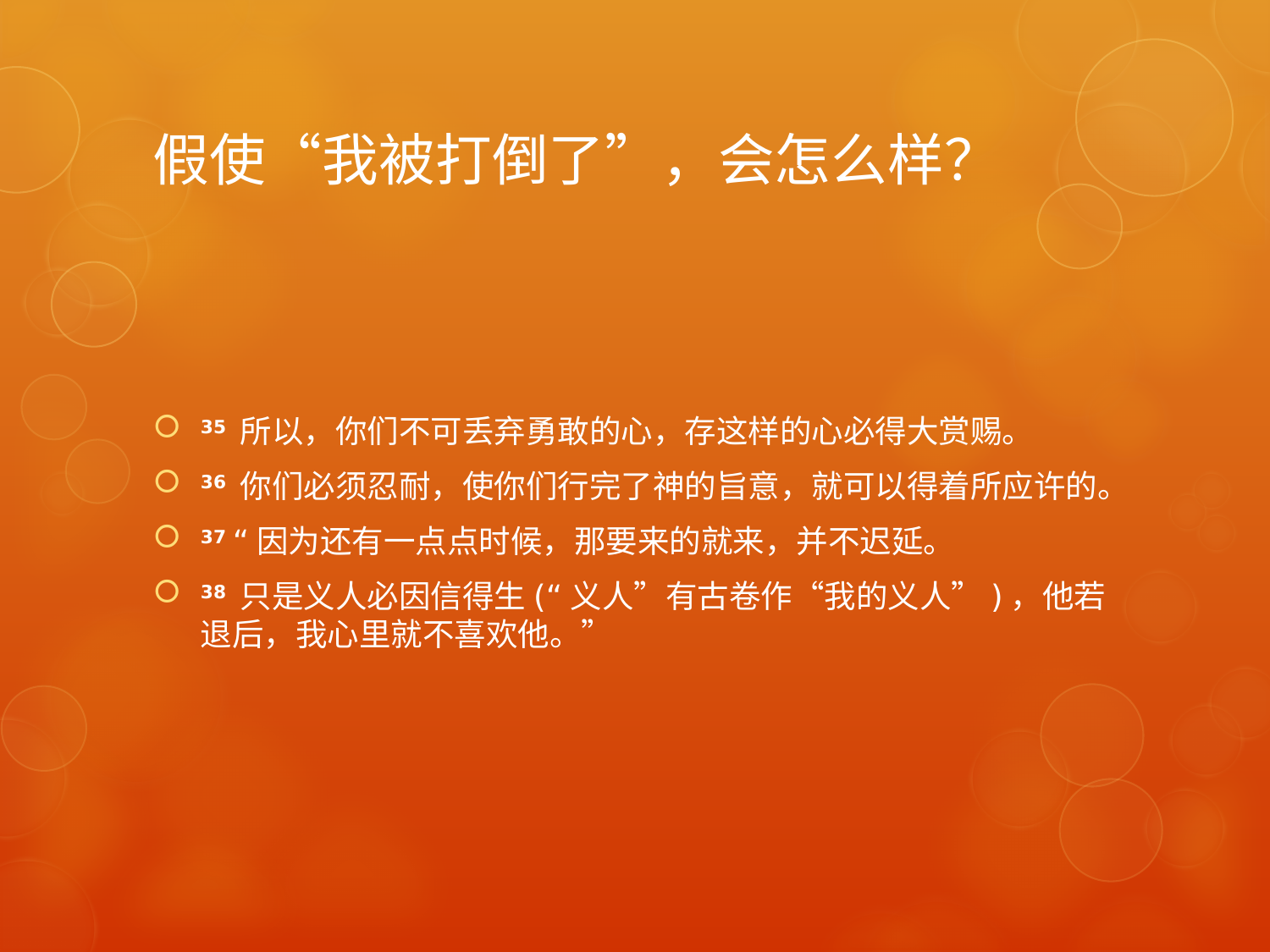

# 假使“我被打倒了”，会怎么样？
35 所以，你们不可丢弃勇敢的心，存这样的心必得大赏赐。
36 你们必须忍耐，使你们行完了神的旨意，就可以得着所应许的。
37 “因为还有一点点时候，那要来的就来，并不迟延。
38 只是义人必因信得生(“义人”有古卷作“我的义人”)，他若退后，我心里就不喜欢他。”